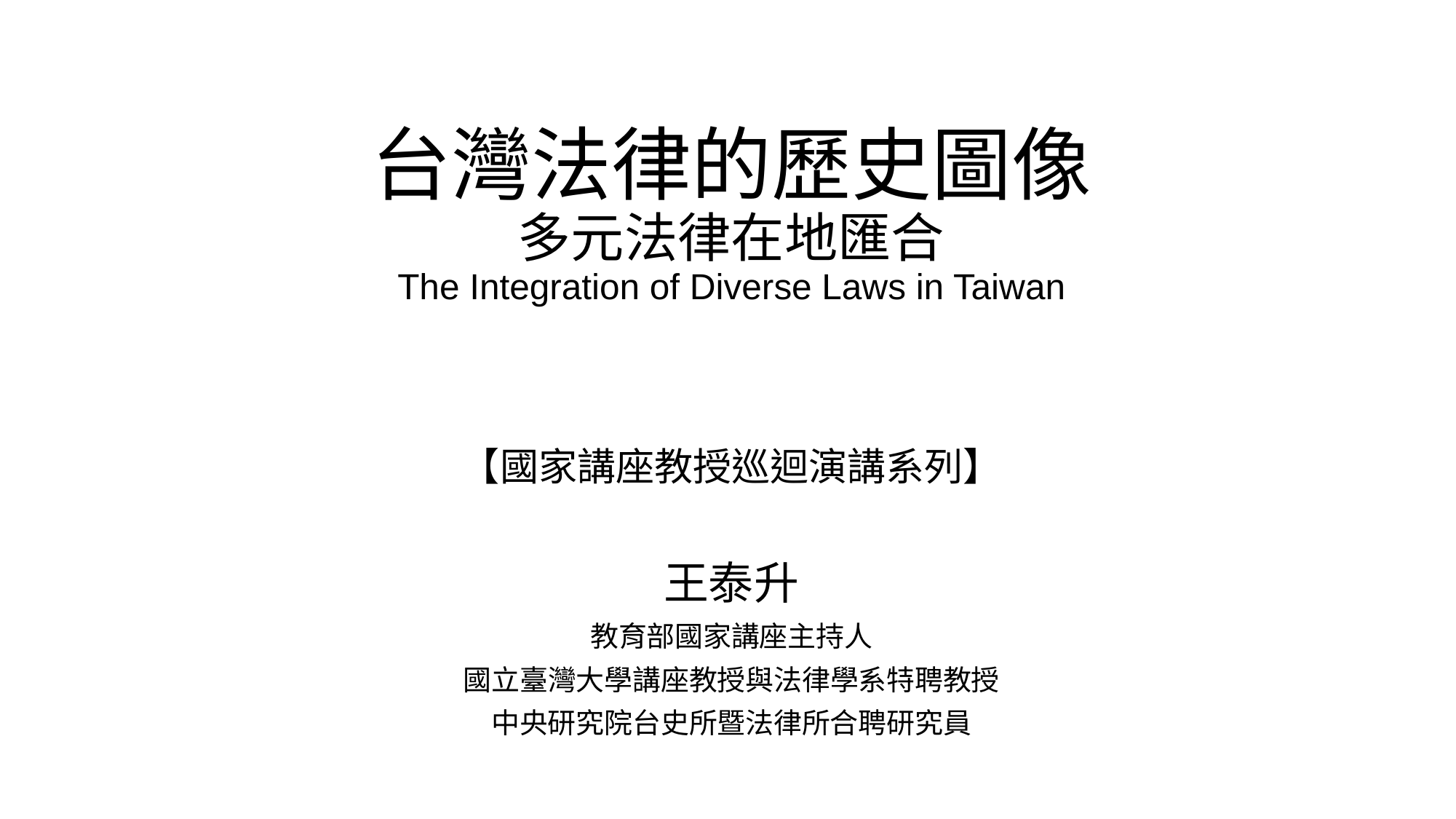

# 台灣法律的歷史圖像 多元法律在地匯合 The Integration of Diverse Laws in Taiwan
【國家講座教授巡迴演講系列】

王泰升
教育部國家講座主持人
國立臺灣大學講座教授與法律學系特聘教授
中央研究院台史所暨法律所合聘研究員